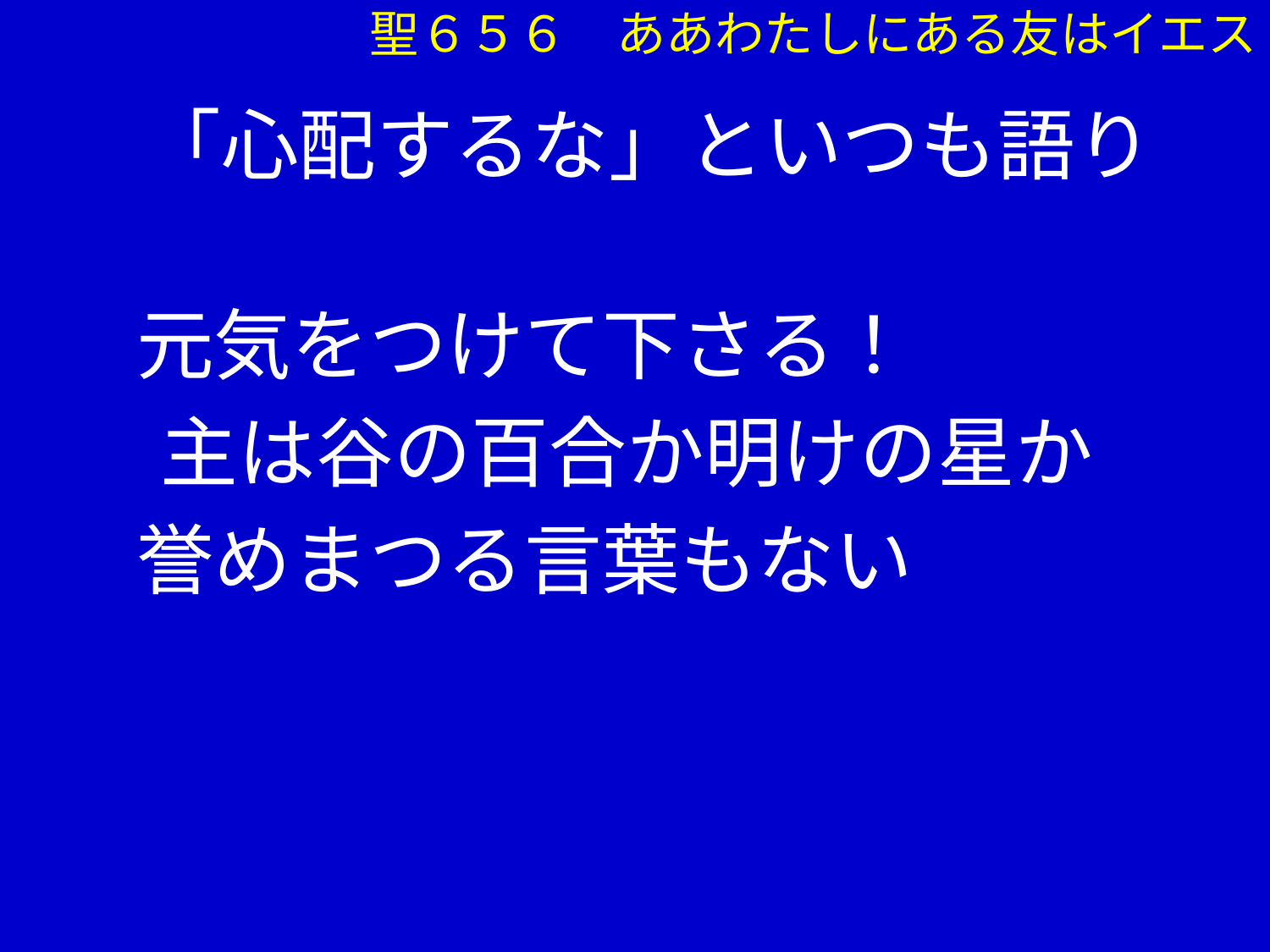

聖６５６　ああわたしにある友はイエス
　「心配するな」といつも語り
   元気をつけて下さる！
　 主は谷の百合か明けの星か
   誉めまつる言葉もない